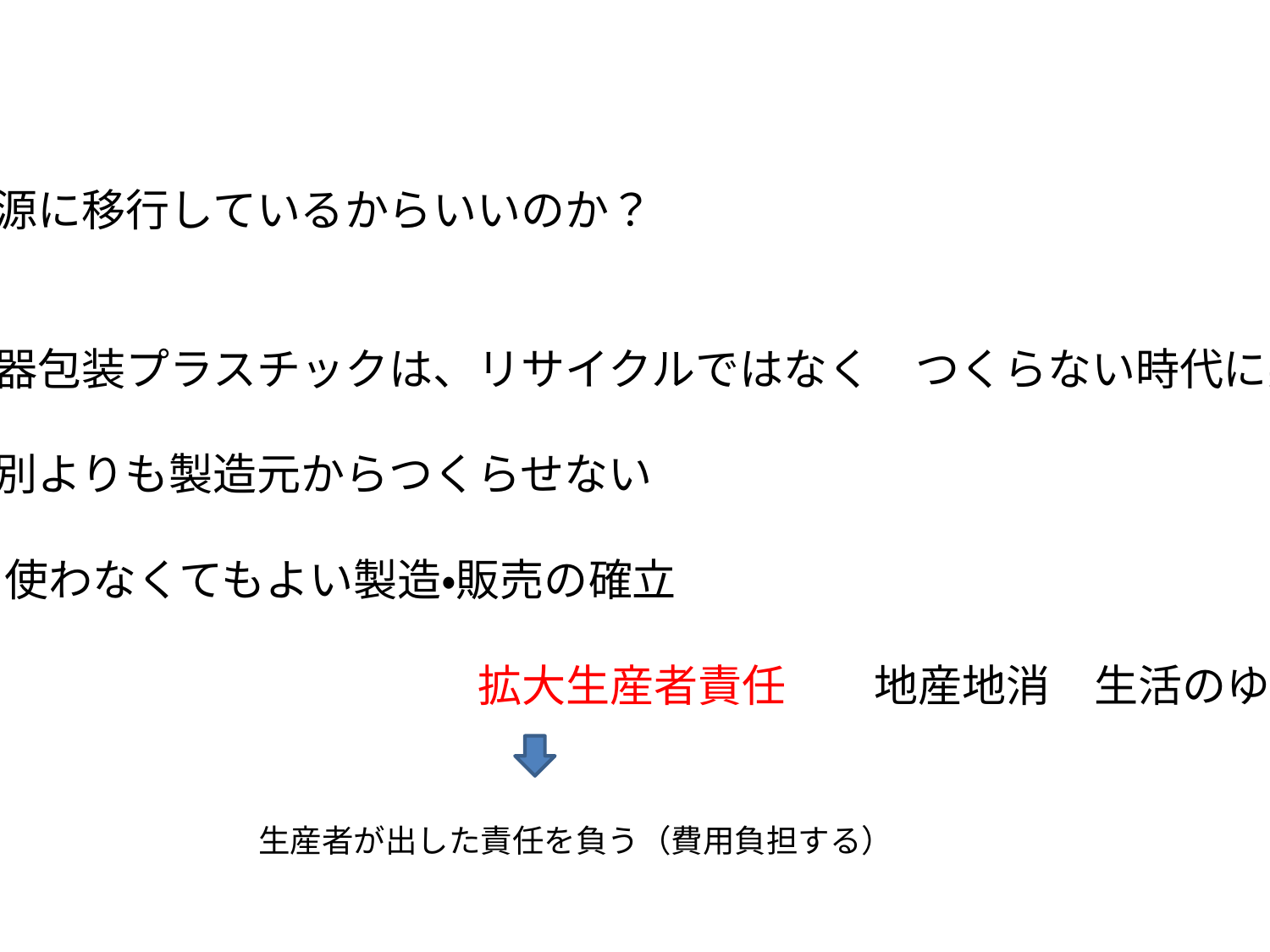

資源に移行しているからいいのか？

容器包装プラスチックは、リサイクルではなく　つくらない時代に突入

分別よりも製造元からつくらせない

→使わなくてもよい製造・販売の確立

　　　　　　　　　　　　拡大生産者責任　　地産地消　生活のゆとり

生産者が出した責任を負う（費用負担する）